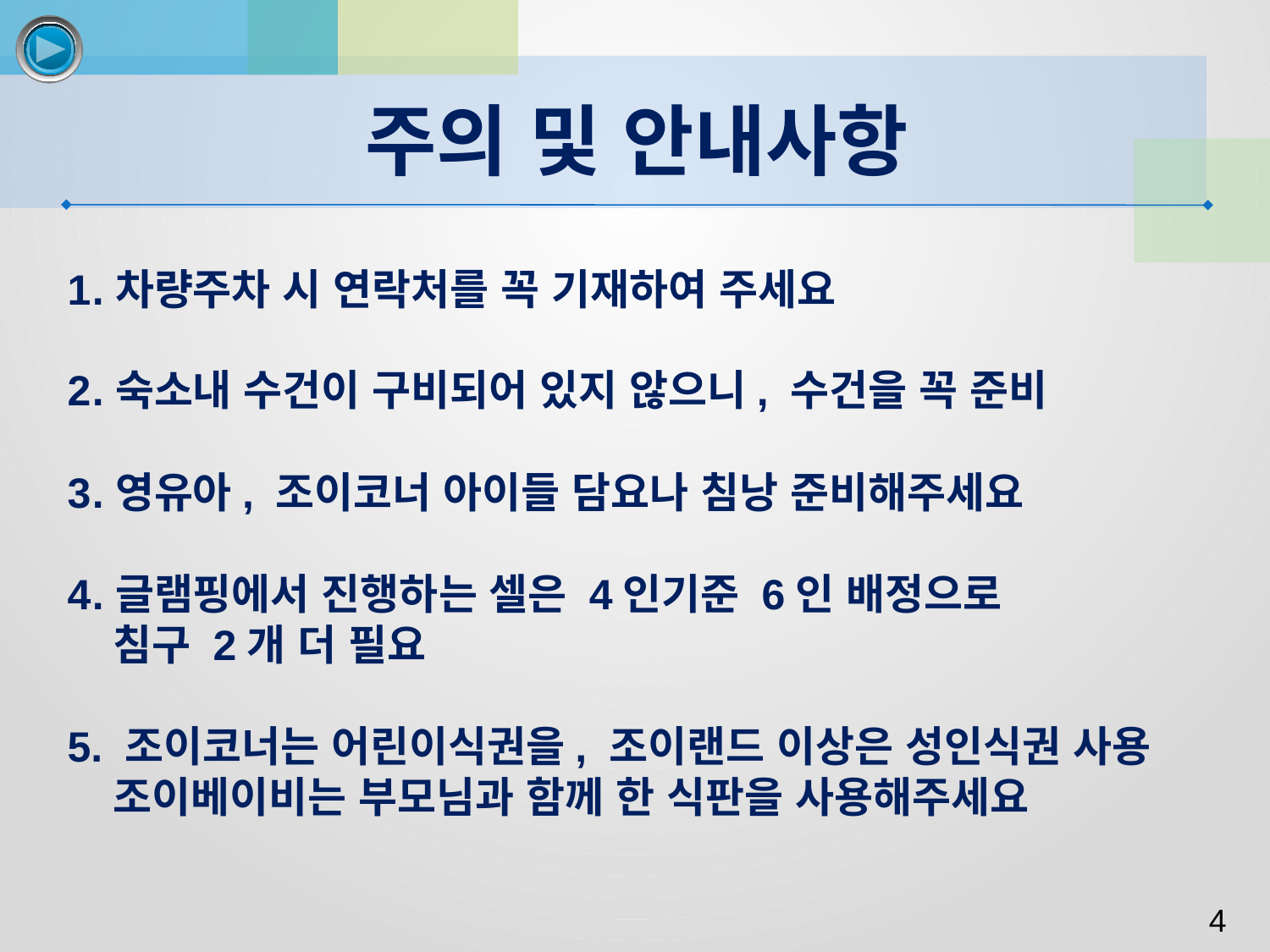

주의 및 안내사항
차량주차 시 연락처를 꼭 기재하여 주세요

숙소내 수건이 구비되어 있지 않으니, 수건을 꼭 준비

영유아, 조이코너 아이들 담요나 침낭 준비해주세요

글램핑에서 진행하는 셀은 4인기준 6인 배정으로
   침구 2개 더 필요

5. 조이코너는 어린이식권을, 조이랜드 이상은 성인식권 사용
   조이베이비는 부모님과 함께 한 식판을 사용해주세요
4